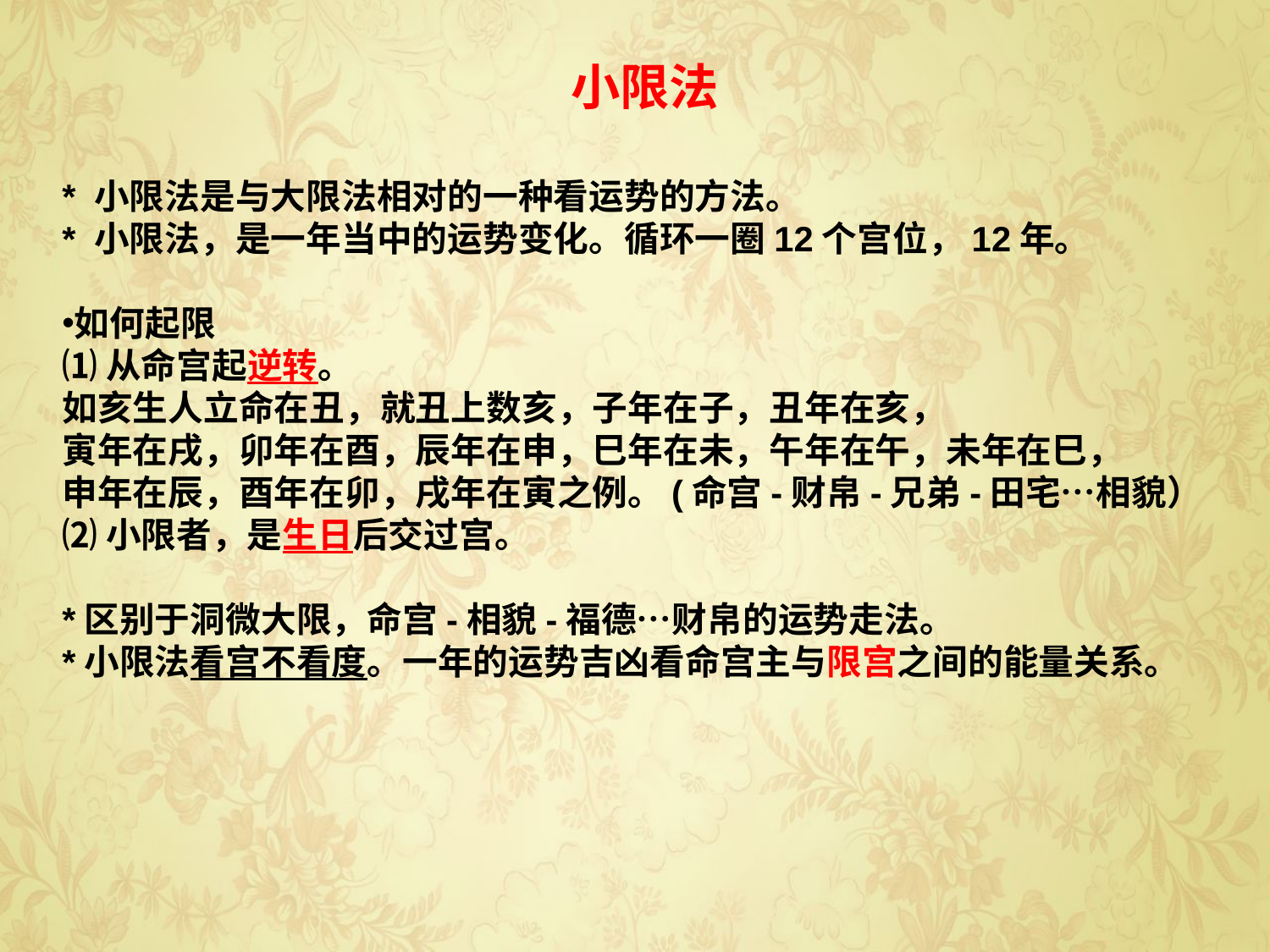

小限法

* 小限法是与大限法相对的一种看运势的方法。
* 小限法，是一年当中的运势变化。循环一圈12个宫位，12年。

如何起限
⑴从命宫起逆转。
如亥生人立命在丑，就丑上数亥，子年在子，丑年在亥，
寅年在戌，卯年在酉，辰年在申，巳年在未，午年在午，未年在巳，
申年在辰，酉年在卯，戌年在寅之例。(命宫-财帛-兄弟-田宅…相貌）
⑵小限者，是生日后交过宫。

*区别于洞微大限，命宫-相貌-福德…财帛的运势走法。
*小限法看宫不看度。一年的运势吉凶看命宫主与限宫之间的能量关系。